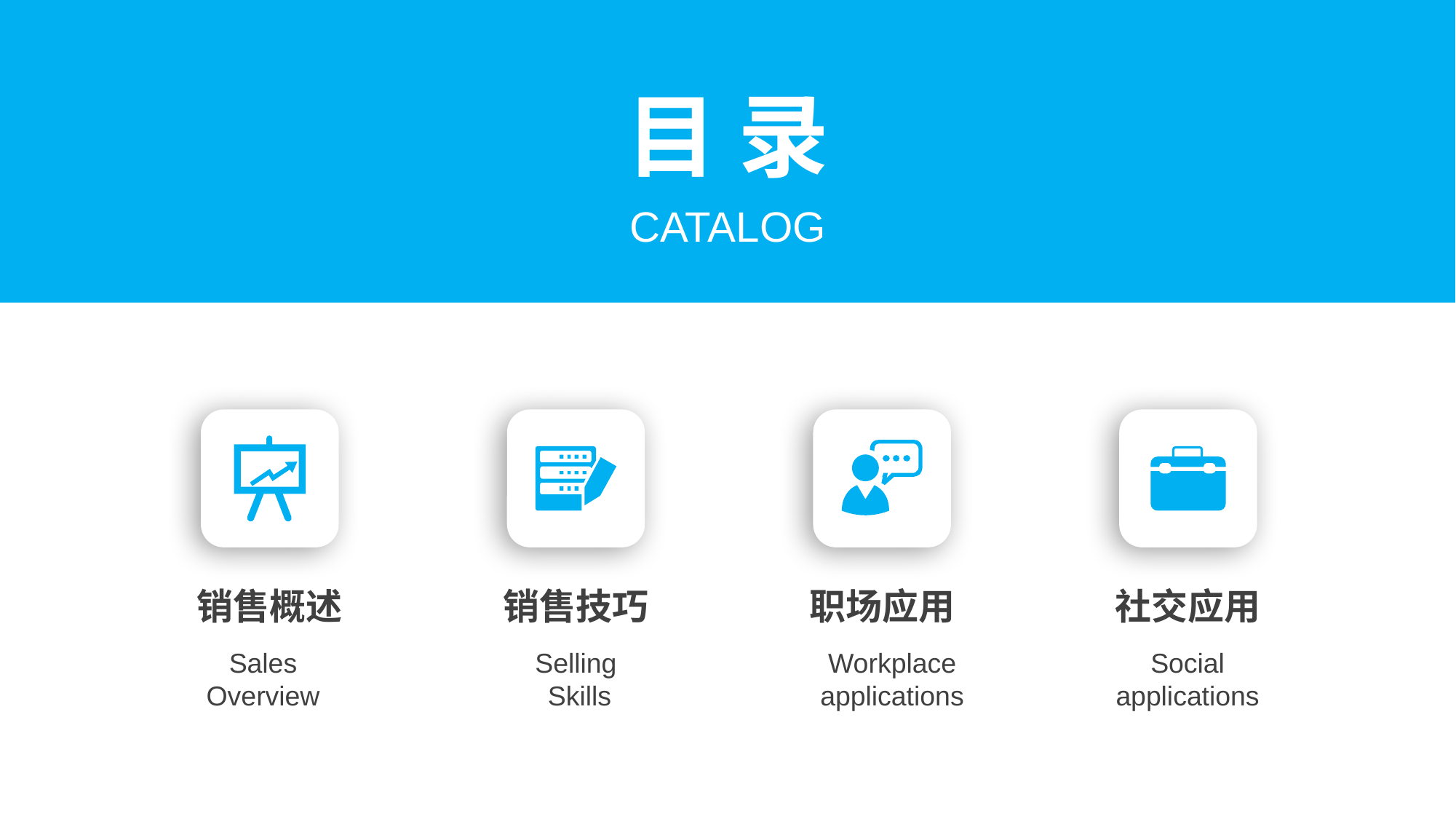

目 录
CATALOG

销售概述
Sales Overview

销售技巧
Selling
Skills

职场应用
Workplace applications

社交应用
Social applications